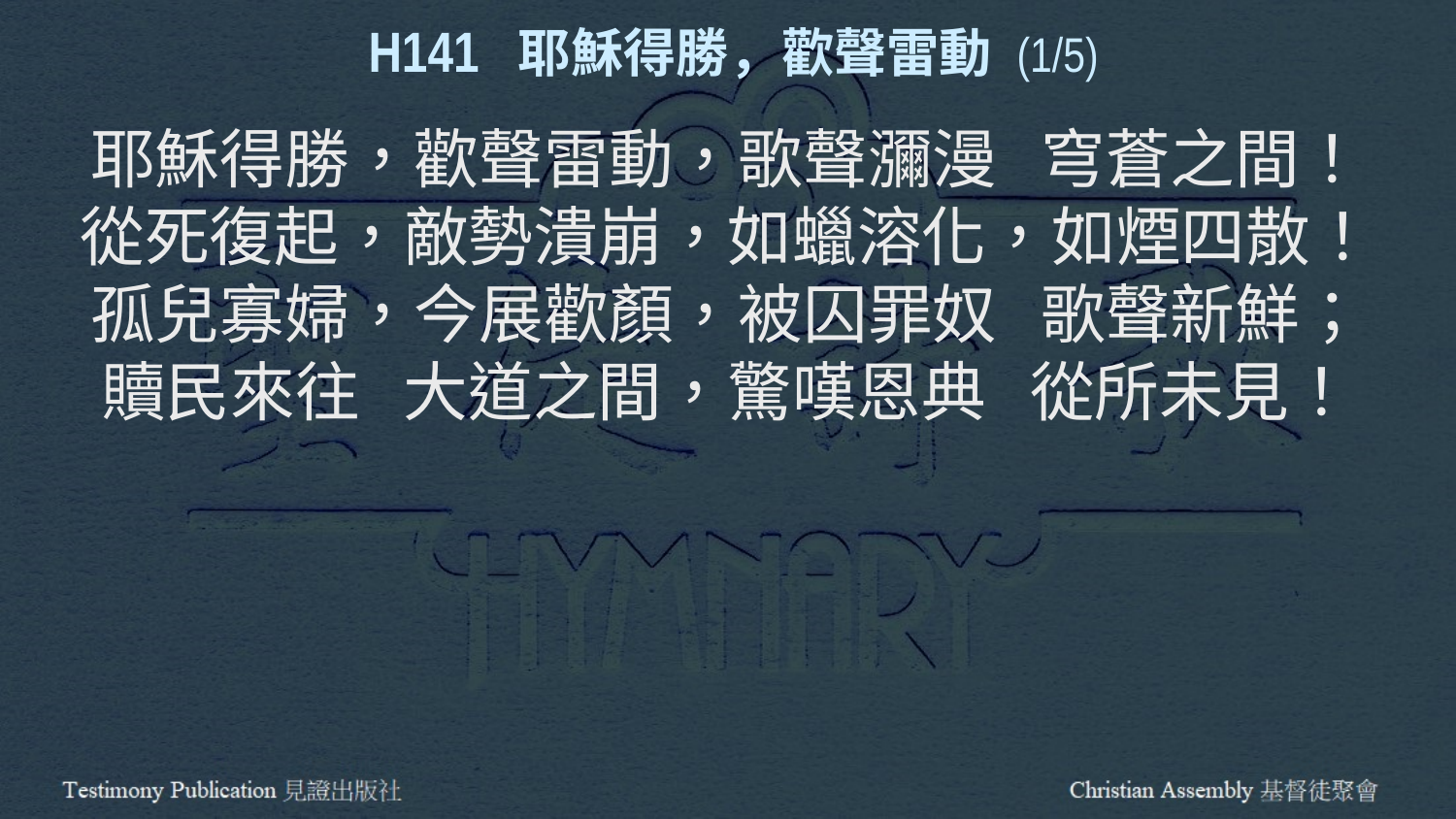

H141  耶穌得勝，歡聲雷動 (1/5)
耶穌得勝，歡聲雷動，歌聲瀰漫   穹蒼之間！
從死復起，敵勢潰崩，如蠟溶化，如煙四散！
孤兒寡婦，今展歡顏，被囚罪奴   歌聲新鮮；
贖民來往   大道之間，驚嘆恩典   從所未見！